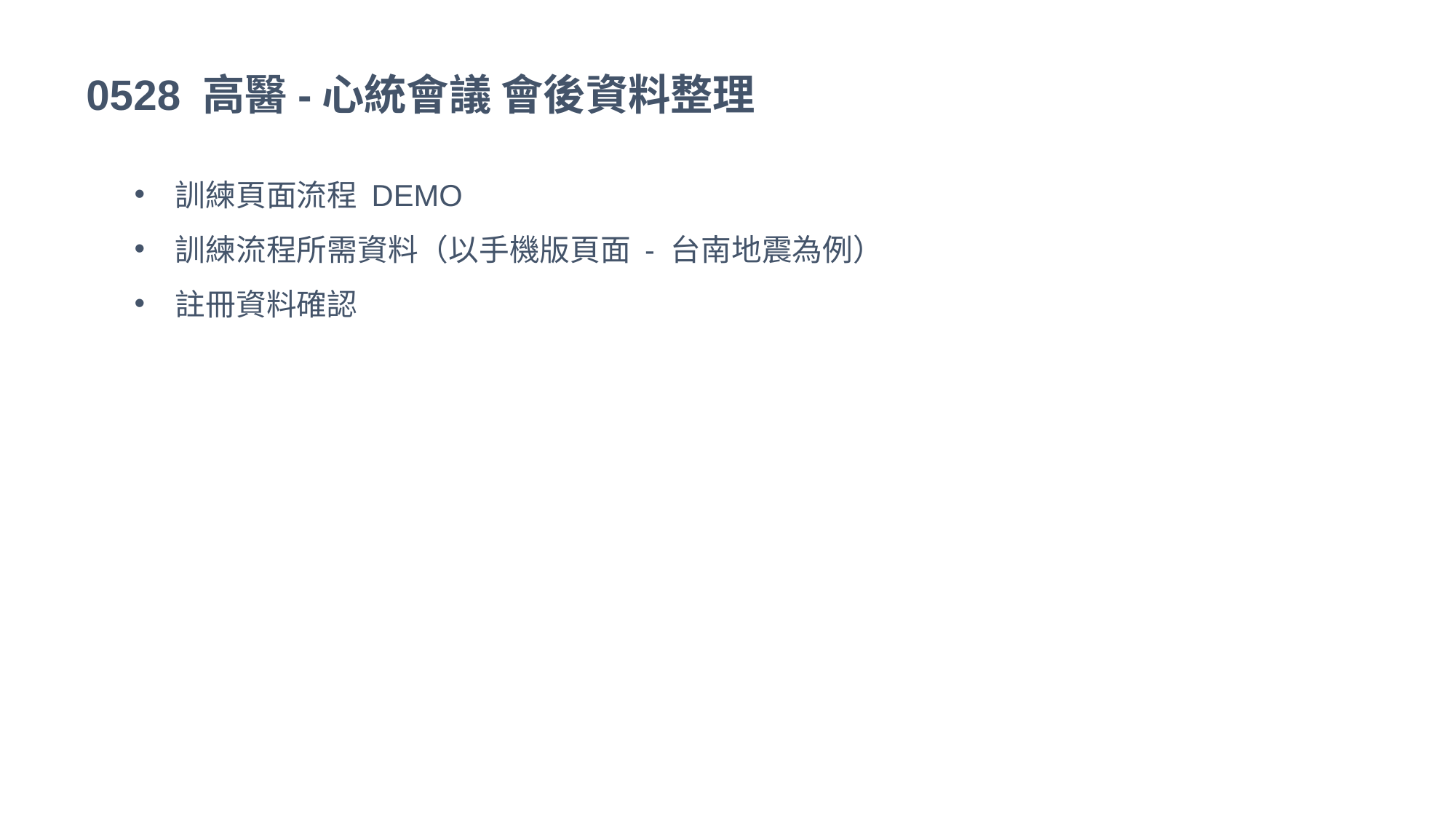

0528 高醫-心統會議 會後資料整理
訓練頁面流程 DEMO
訓練流程所需資料（以手機版頁面 - 台南地震為例）
註冊資料確認